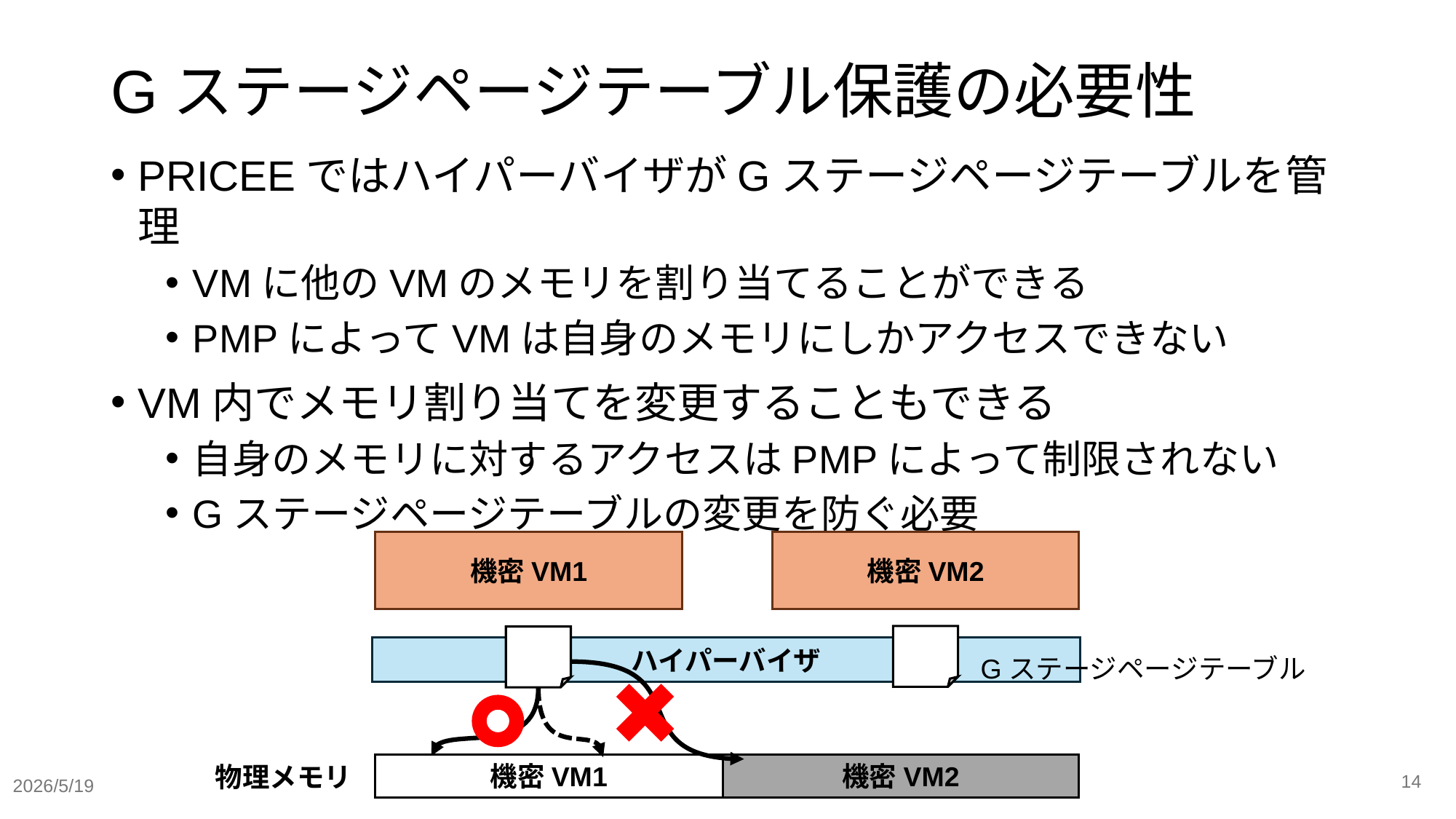

# Gステージページテーブル保護の必要性
PRICEEではハイパーバイザがGステージページテーブルを管理
VMに他のVMのメモリを割り当てることができる
PMPによってVMは自身のメモリにしかアクセスできない
VM内でメモリ割り当てを変更することもできる
自身のメモリに対するアクセスはPMPによって制限されない
Gステージページテーブルの変更を防ぐ必要
機密VM1
機密VM2

ハイパーバイザ
Gステージページテーブル

物理メモリ
機密VM1
機密VM2
14
2026/5/19